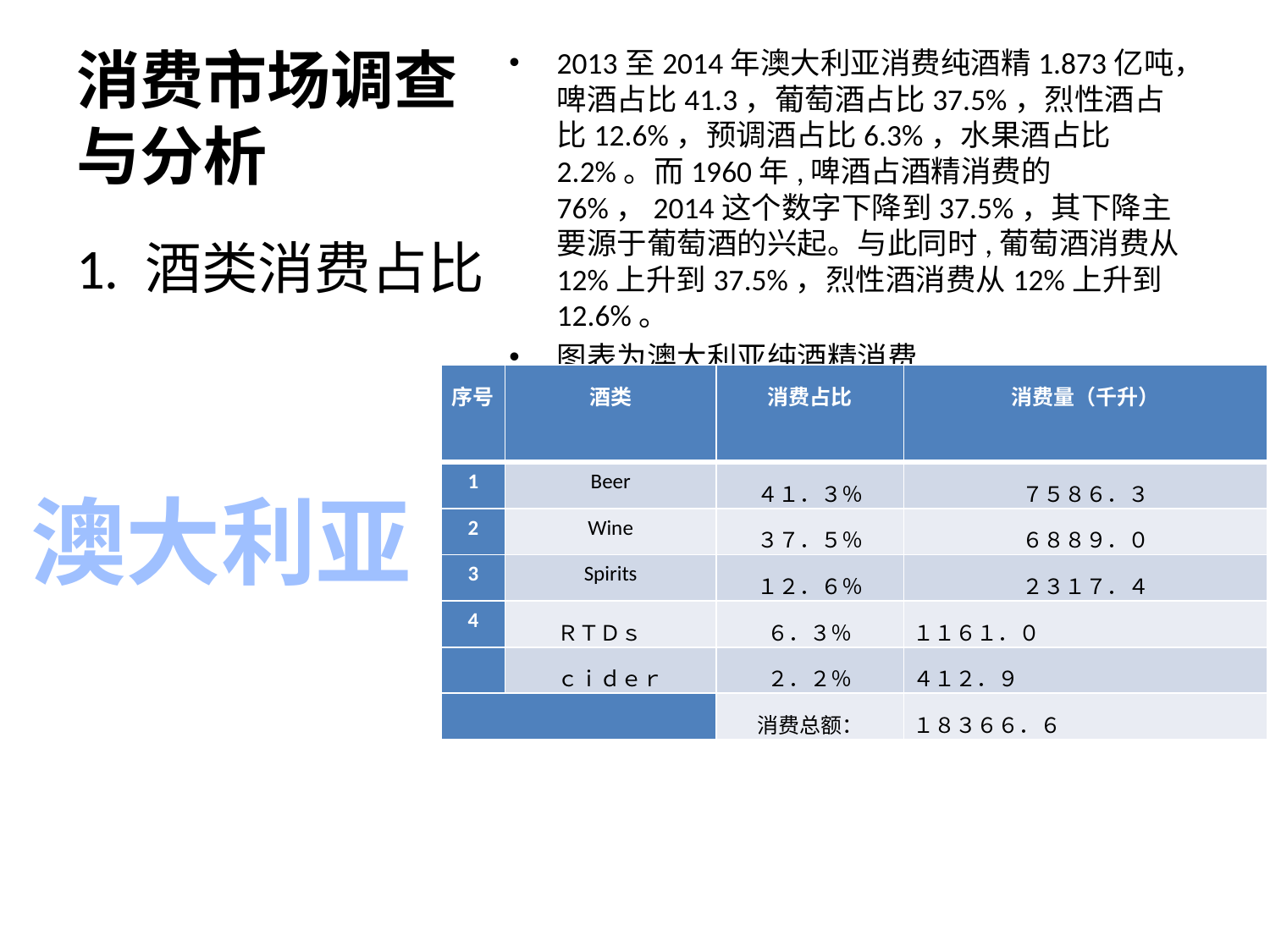

# 消费市场调查与分析
2013至2014年澳大利亚消费纯酒精1.873亿吨，啤酒占比41.3，葡萄酒占比37.5%，烈性酒占比12.6%，预调酒占比6.3%，水果酒占比2.2%。而1960年,啤酒占酒精消费的76%，2014这个数字下降到37.5%，其下降主要源于葡萄酒的兴起。与此同时,葡萄酒消费从12%上升到37.5%，烈性酒消费从12%上升到12.6%。
图表为澳大利亚纯酒精消费

1. 酒类消费占比
| 序号 | 酒类 | 消费占比 | 消费量（千升） |
| --- | --- | --- | --- |
| 1 | Beer | ４１．３％ | ７５８６．３ |
| 2 | Wine | ３７．５％ | ６８８９．０ |
| 3 | Spirits | １２．６％ | ２３１７．４ |
| 4 | ＲＴＤｓ | ６．３％ | １１６１．０ |
|  | ｃｉｄｅｒ | ２．２％ | ４１２．９ |
|  |  | 消费总额： | １８３６６．６ |
澳大利亚